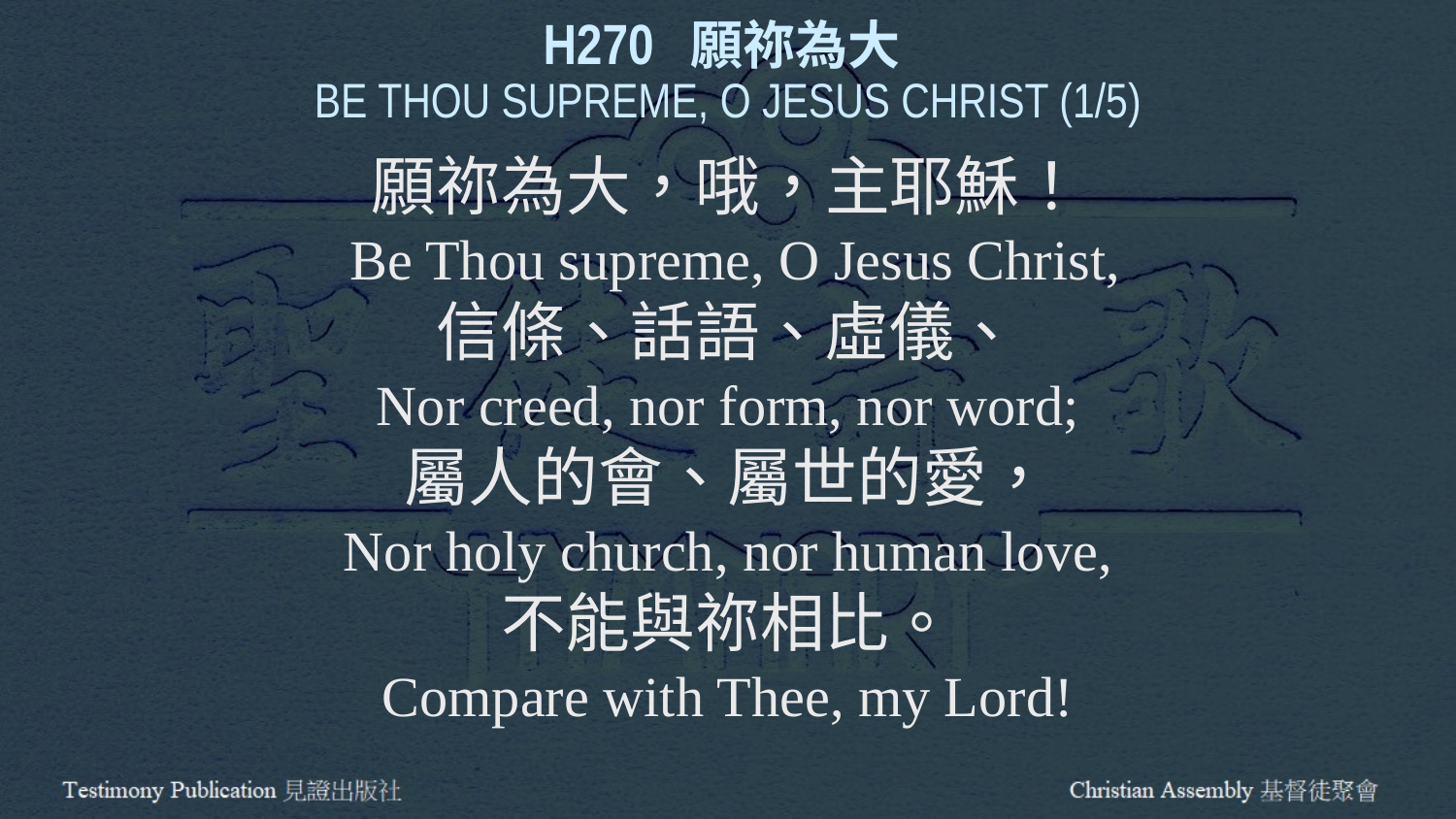

H270  願祢為大
BE THOU SUPREME, O JESUS CHRIST (1/5)
願祢為大，哦，主耶穌！
 Be Thou supreme, O Jesus Christ,
信條、話語、虛儀、
Nor creed, nor form, nor word;
屬人的會、屬世的愛，
Nor holy church, nor human love,
不能與祢相比。
Compare with Thee, my Lord!